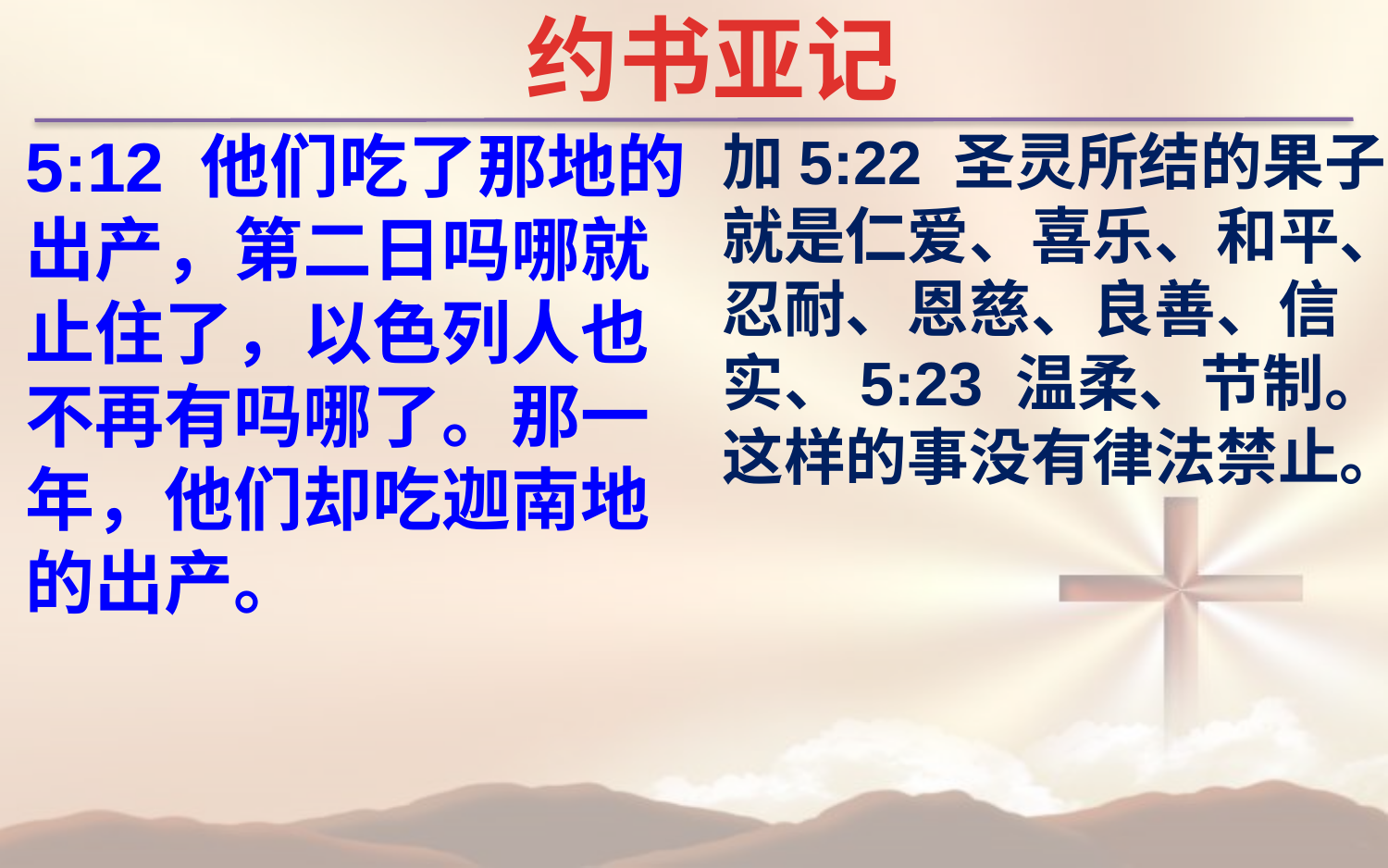

约书亚记
5:12 他们吃了那地的出产，第二日吗哪就止住了，以色列人也不再有吗哪了。那一年，他们却吃迦南地的出产。
加5:22 圣灵所结的果子，就是仁爱、喜乐、和平、忍耐、恩慈、良善、信实、5:23 温柔、节制。这样的事没有律法禁止。